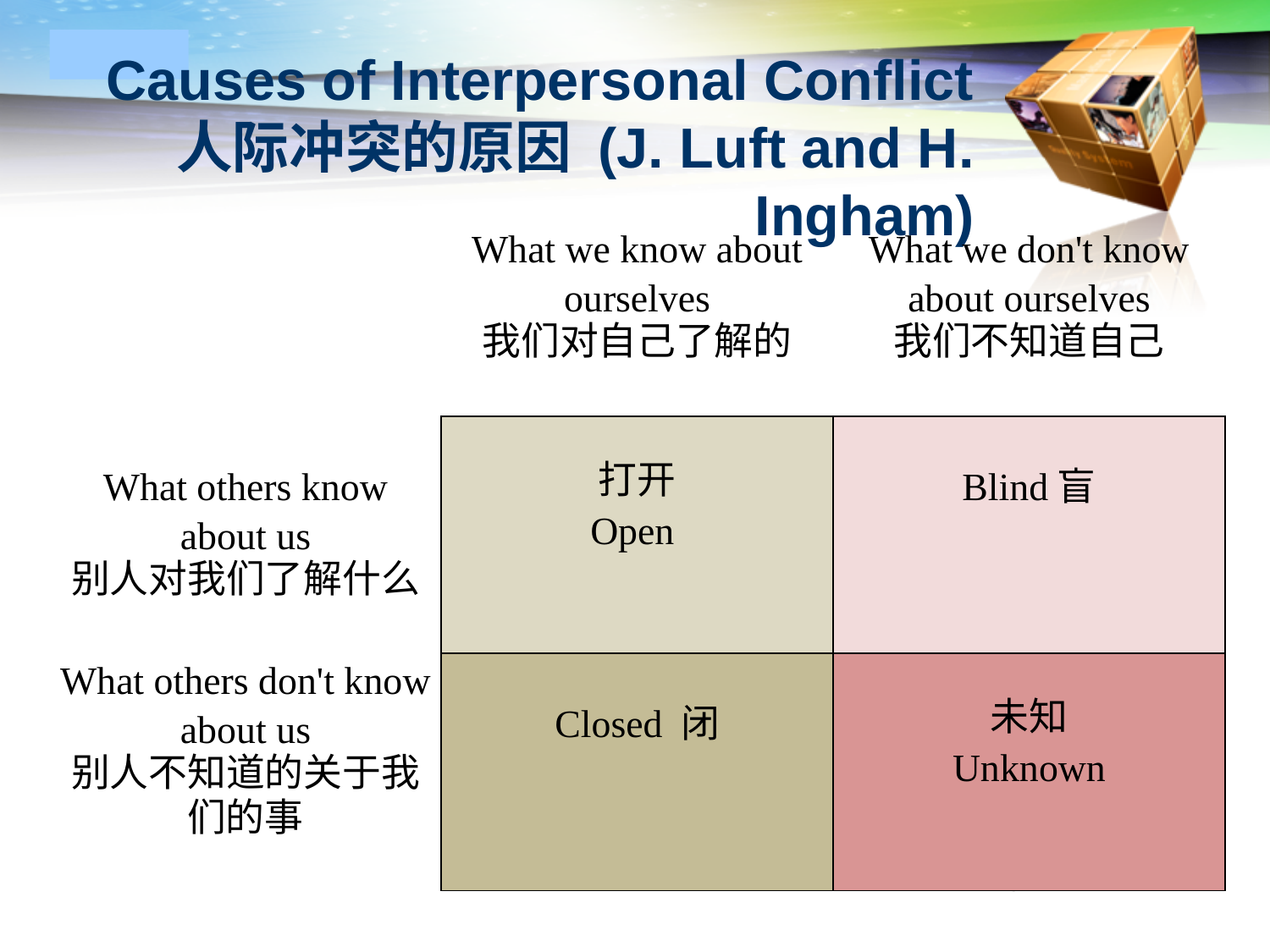

# Causes of Interpersonal Conflict 人际冲突的原因 (J. Luft and H. Ingham)
|  | What we know about ourselves 我们对自己了解的 | What we don't know about ourselves 我们不知道自己 |
| --- | --- | --- |
| What others know about us 别人对我们了解什么 | 打开 Open | Blind盲 |
| What others don't know about us 别人不知道的关于我们的事 | Closed 闭 | 未知 Unknown |
	«Window Of Dzhokhary»